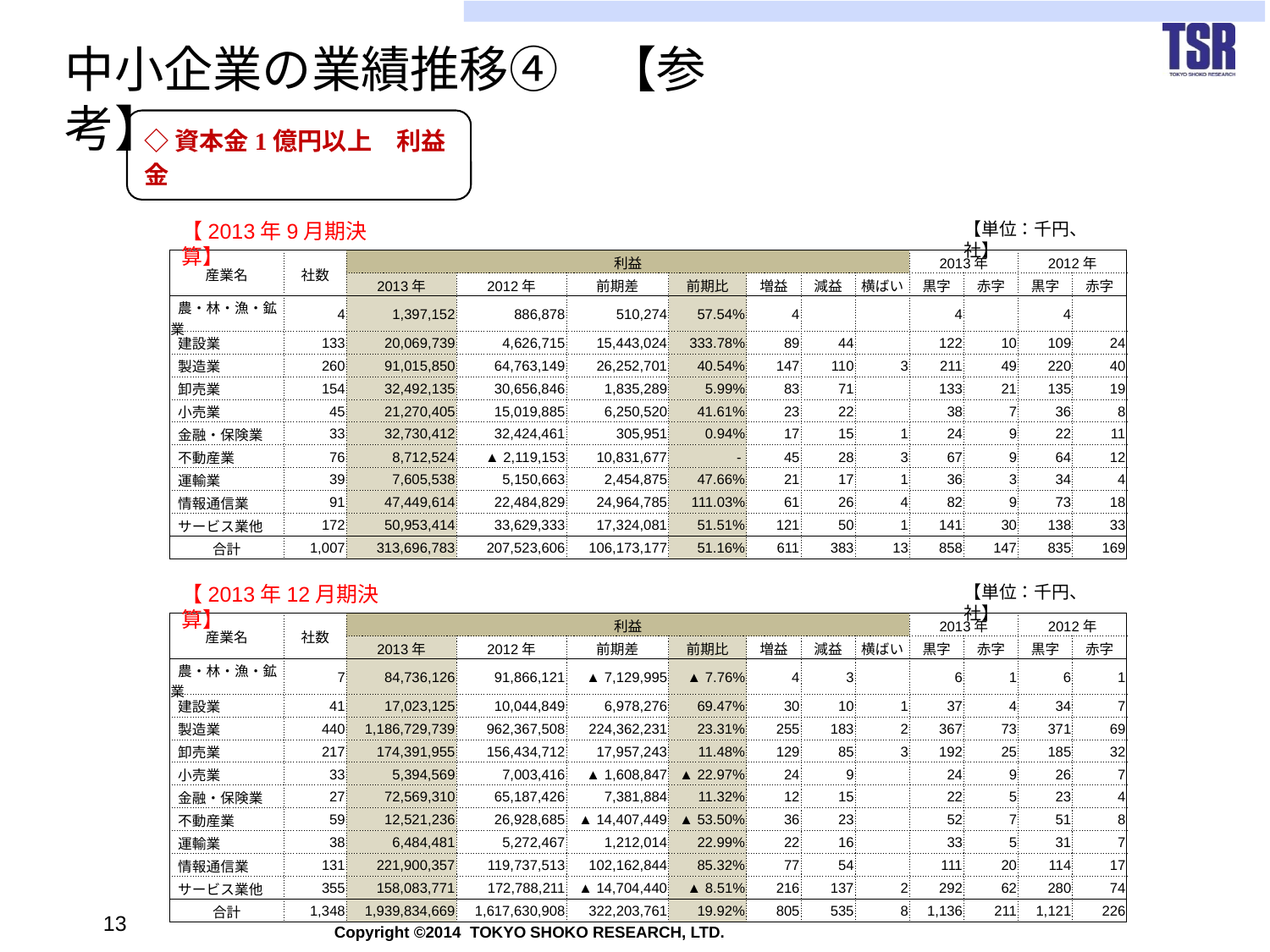

中小企業の業績推移④　【参考】
◇資本金1億円以上　利益金
【2013年9月期決算】
【単位：千円、社】
| 産業名 | 社数 | 利益 |  |  |  |  |  |  | 2013年 |  | 2012年 |  |
| --- | --- | --- | --- | --- | --- | --- | --- | --- | --- | --- | --- | --- |
|  |  | 2013年 | 2012年 | 前期差 | 前期比 | 増益 | 減益 | 横ばい | 黒字 | 赤字 | 黒字 | 赤字 |
| 農・林・漁・鉱業 | 4 | 1,397,152 | 886,878 | 510,274 | 57.54% | 4 |  |  | 4 |  | 4 |  |
| 建設業 | 133 | 20,069,739 | 4,626,715 | 15,443,024 | 333.78% | 89 | 44 |  | 122 | 10 | 109 | 24 |
| 製造業 | 260 | 91,015,850 | 64,763,149 | 26,252,701 | 40.54% | 147 | 110 | 3 | 211 | 49 | 220 | 40 |
| 卸売業 | 154 | 32,492,135 | 30,656,846 | 1,835,289 | 5.99% | 83 | 71 |  | 133 | 21 | 135 | 19 |
| 小売業 | 45 | 21,270,405 | 15,019,885 | 6,250,520 | 41.61% | 23 | 22 |  | 38 | 7 | 36 | 8 |
| 金融・保険業 | 33 | 32,730,412 | 32,424,461 | 305,951 | 0.94% | 17 | 15 | 1 | 24 | 9 | 22 | 11 |
| 不動産業 | 76 | 8,712,524 | ▲ 2,119,153 | 10,831,677 | - | 45 | 28 | 3 | 67 | 9 | 64 | 12 |
| 運輸業 | 39 | 7,605,538 | 5,150,663 | 2,454,875 | 47.66% | 21 | 17 | 1 | 36 | 3 | 34 | 4 |
| 情報通信業 | 91 | 47,449,614 | 22,484,829 | 24,964,785 | 111.03% | 61 | 26 | 4 | 82 | 9 | 73 | 18 |
| サービス業他 | 172 | 50,953,414 | 33,629,333 | 17,324,081 | 51.51% | 121 | 50 | 1 | 141 | 30 | 138 | 33 |
| 合計 | 1,007 | 313,696,783 | 207,523,606 | 106,173,177 | 51.16% | 611 | 383 | 13 | 858 | 147 | 835 | 169 |
【2013年12月期決算】
【単位：千円、社】
| 産業名 | 社数 | 利益 |  |  |  |  |  |  | 2013年 |  | 2012年 |  |
| --- | --- | --- | --- | --- | --- | --- | --- | --- | --- | --- | --- | --- |
|  |  | 2013年 | 2012年 | 前期差 | 前期比 | 増益 | 減益 | 横ばい | 黒字 | 赤字 | 黒字 | 赤字 |
| 農・林・漁・鉱業 | 7 | 84,736,126 | 91,866,121 | ▲ 7,129,995 | ▲ 7.76% | 4 | 3 |  | 6 | 1 | 6 | 1 |
| 建設業 | 41 | 17,023,125 | 10,044,849 | 6,978,276 | 69.47% | 30 | 10 | 1 | 37 | 4 | 34 | 7 |
| 製造業 | 440 | 1,186,729,739 | 962,367,508 | 224,362,231 | 23.31% | 255 | 183 | 2 | 367 | 73 | 371 | 69 |
| 卸売業 | 217 | 174,391,955 | 156,434,712 | 17,957,243 | 11.48% | 129 | 85 | 3 | 192 | 25 | 185 | 32 |
| 小売業 | 33 | 5,394,569 | 7,003,416 | ▲ 1,608,847 | ▲ 22.97% | 24 | 9 |  | 24 | 9 | 26 | 7 |
| 金融・保険業 | 27 | 72,569,310 | 65,187,426 | 7,381,884 | 11.32% | 12 | 15 |  | 22 | 5 | 23 | 4 |
| 不動産業 | 59 | 12,521,236 | 26,928,685 | ▲ 14,407,449 | ▲ 53.50% | 36 | 23 |  | 52 | 7 | 51 | 8 |
| 運輸業 | 38 | 6,484,481 | 5,272,467 | 1,212,014 | 22.99% | 22 | 16 |  | 33 | 5 | 31 | 7 |
| 情報通信業 | 131 | 221,900,357 | 119,737,513 | 102,162,844 | 85.32% | 77 | 54 |  | 111 | 20 | 114 | 17 |
| サービス業他 | 355 | 158,083,771 | 172,788,211 | ▲ 14,704,440 | ▲ 8.51% | 216 | 137 | 2 | 292 | 62 | 280 | 74 |
| 合計 | 1,348 | 1,939,834,669 | 1,617,630,908 | 322,203,761 | 19.92% | 805 | 535 | 8 | 1,136 | 211 | 1,121 | 226 |
13